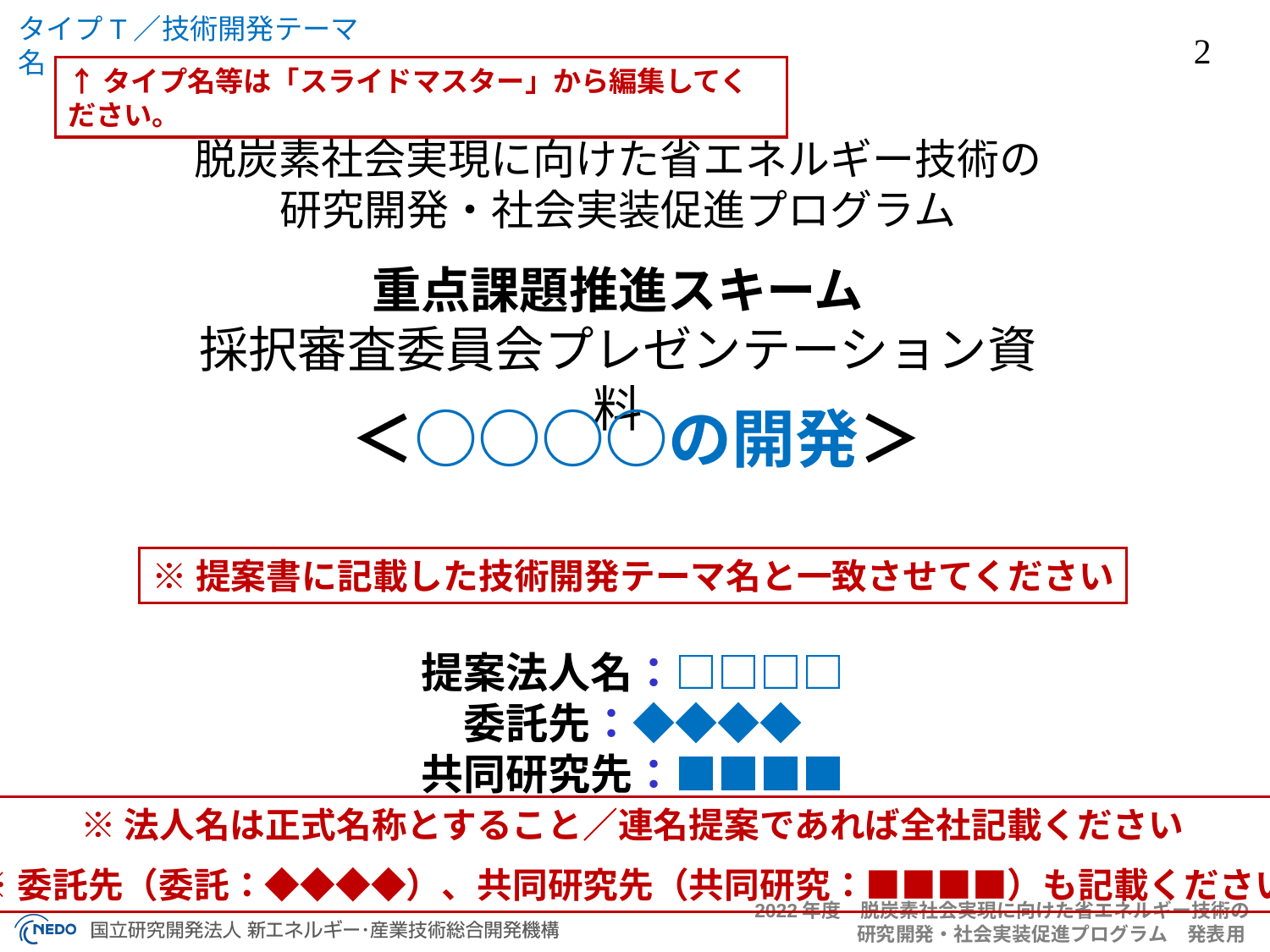

↑タイプ名等は「スライドマスター」から編集してください。
脱炭素社会実現に向けた省エネルギー技術の研究開発・社会実装促進プログラム
重点課題推進スキーム
採択審査委員会プレゼンテーション資料
＜○○○○の開発＞
※提案書に記載した技術開発テーマ名と一致させてください
提案法人名：□□□□
委託先：◆◆◆◆
共同研究先：■■■■

※法人名は正式名称とすること／連名提案であれば全社記載ください
※委託先（委託：◆◆◆◆）、共同研究先（共同研究：■■■■）も記載ください